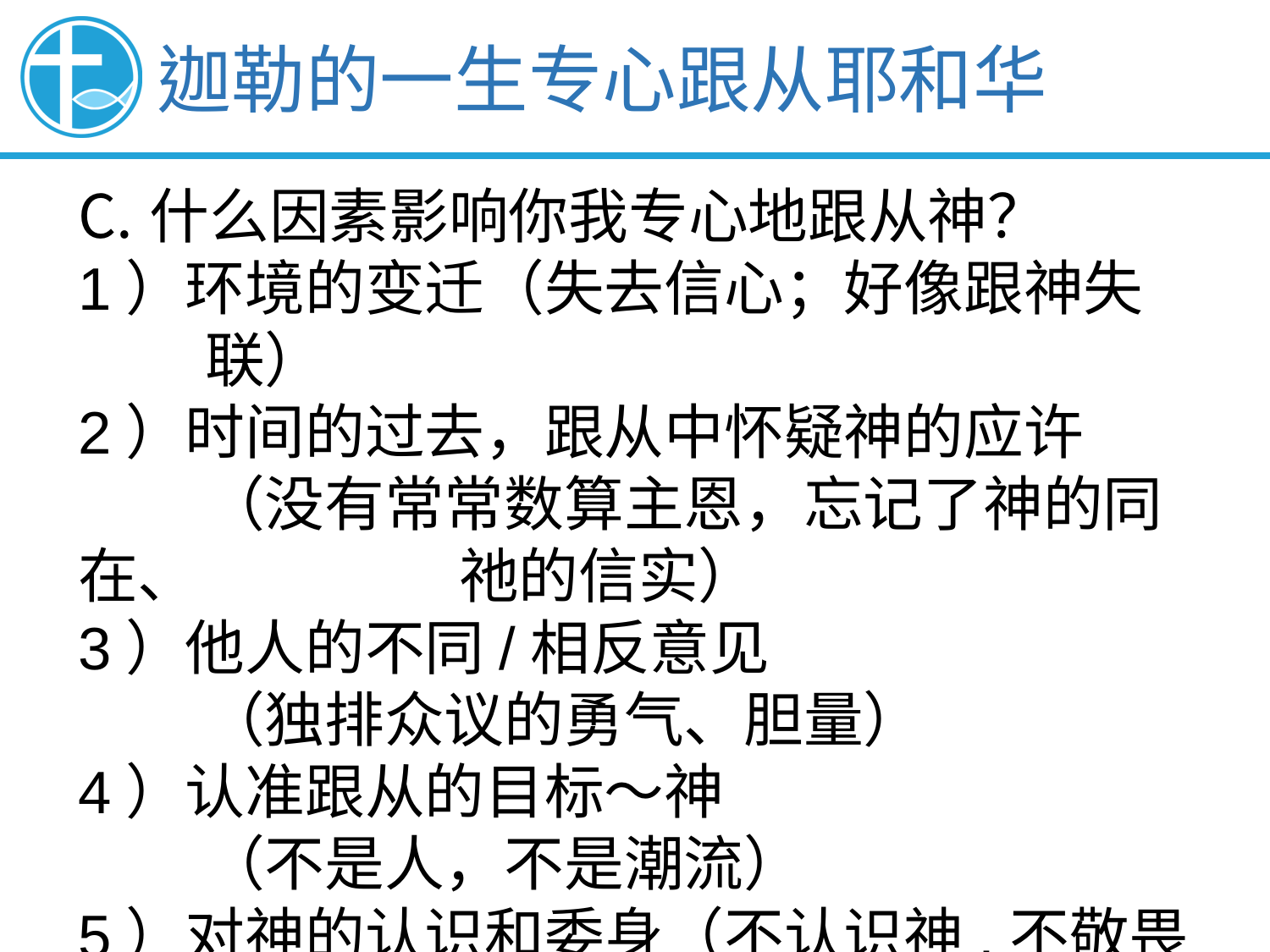

迦勒的一生专心跟从耶和华
什么因素影响你我专心地跟从神？
1）环境的变迁（失去信心；好像跟神失	联）
2）时间的过去，跟从中怀疑神的应许
	（没有常常数算主恩，忘记了神的同在、 		祂的信实）
3）他人的不同/相反意见
	（独排众议的勇气、胆量）
4）认准跟从的目标～神
	（不是人，不是潮流）
5）对神的认识和委身（不认识神,不敬畏神）